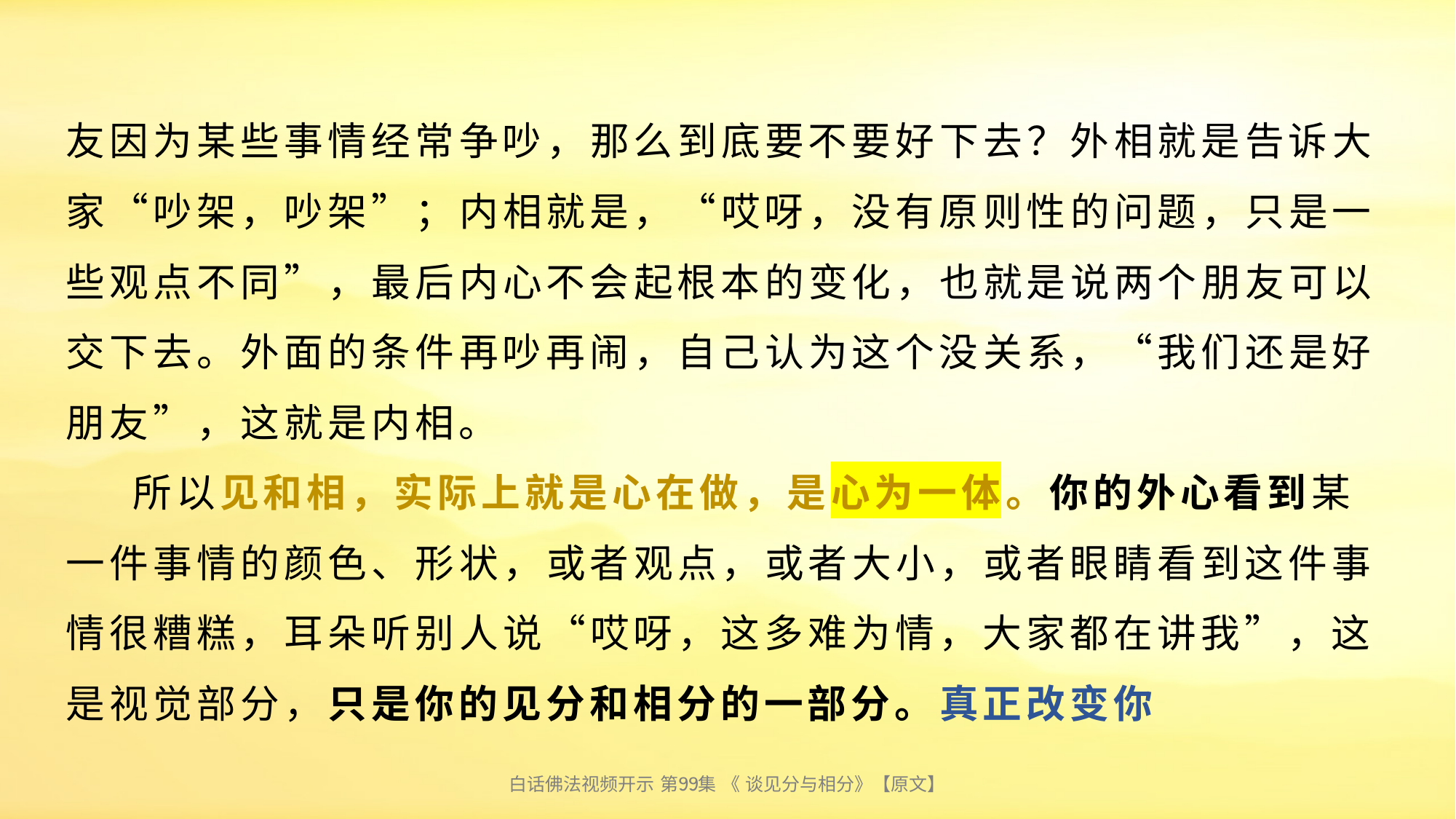

# 友因为某些事情经常争吵，那么到底要不要好下去？外相就是告诉大家“吵架，吵架”；内相就是，“哎呀，没有原则性的问题，只是一些观点不同”，最后内心不会起根本的变化，也就是说两个朋友可以交下去。外面的条件再吵再闹，自己认为这个没关系，“我们还是好朋友”，这就是内相。 所以见和相，实际上就是心在做，是心为一体。你的外心看到某一件事情的颜色、形状，或者观点，或者大小，或者眼睛看到这件事情很糟糕，耳朵听别人说“哎呀，这多难为情，大家都在讲我”，这是视觉部分，只是你的见分和相分的一部分。真正改变你
白话佛法视频开示 第99集 《 谈见分与相分》【原文】